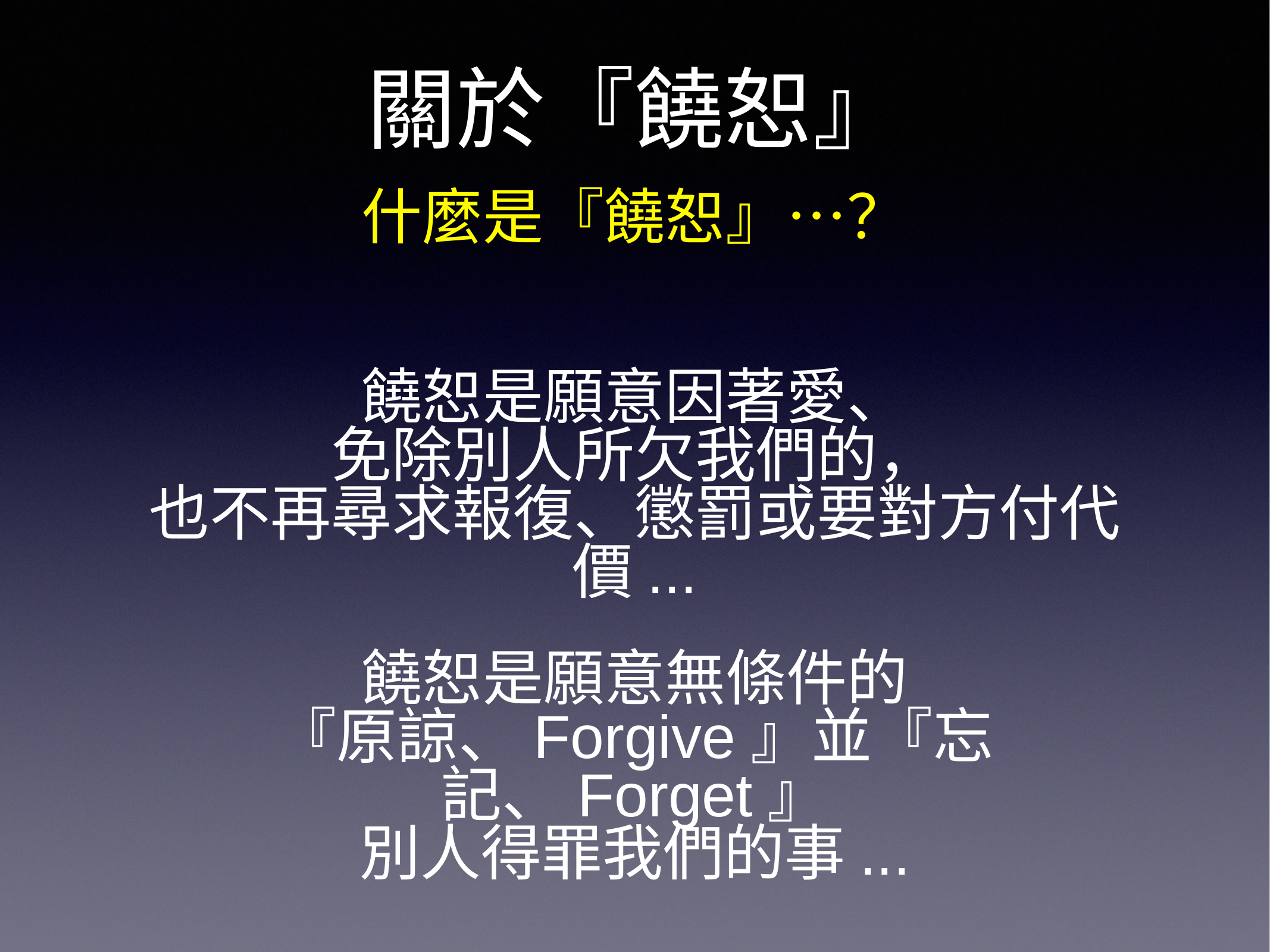

# 關於『饒恕』
什麼是『饒恕』⋯？
饒恕是願意因著愛、
免除別人所欠我們的，
也不再尋求報復、懲罰或要對方付代價...
饒恕是願意無條件的
『原諒、Forgive』並『忘記、Forget』
別人得罪我們的事...